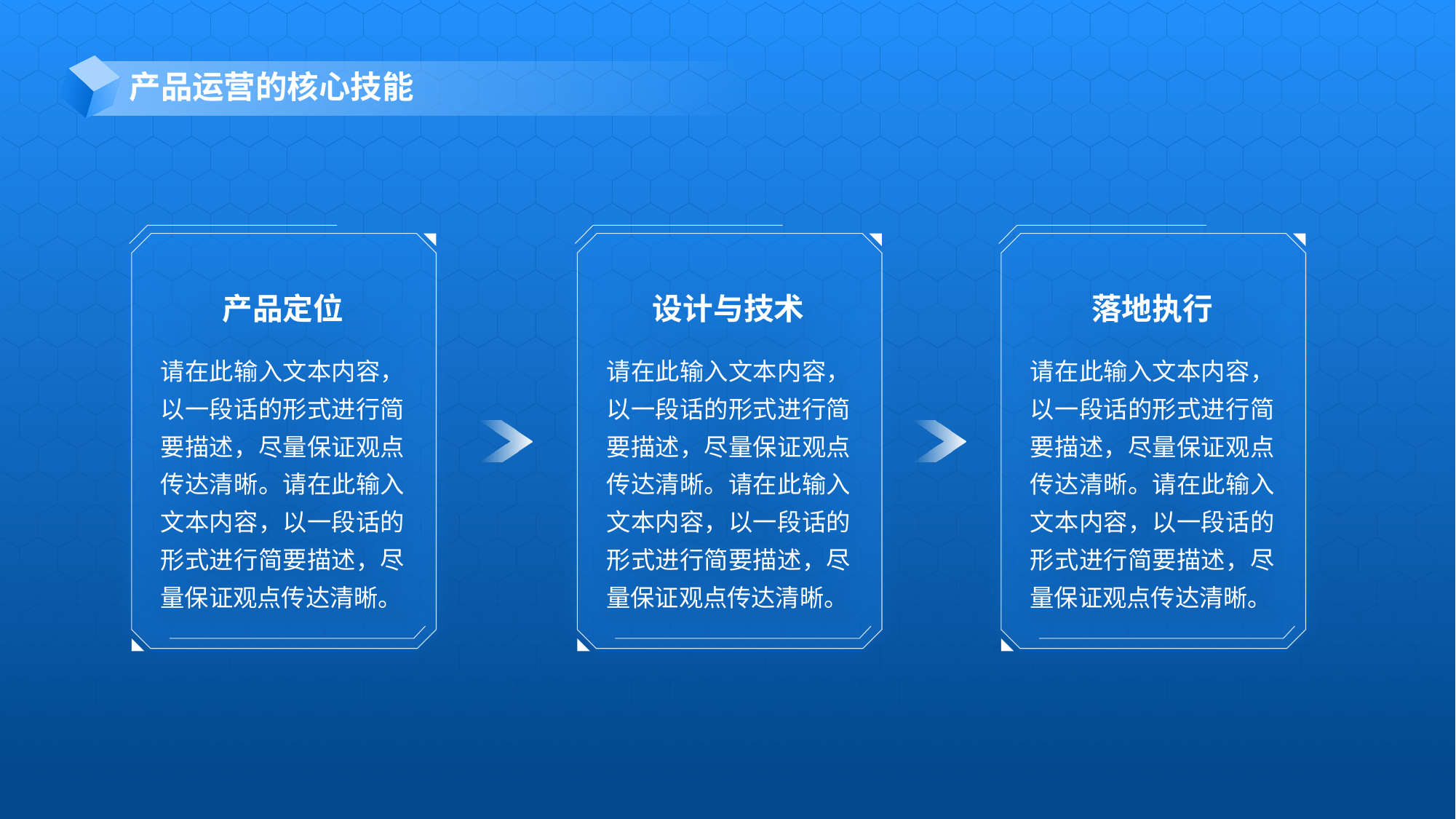

产品运营的核心技能

产品定位
设计与技术
落地执行
请在此输入文本内容，以一段话的形式进行简要描述，尽量保证观点传达清晰。请在此输入文本内容，以一段话的形式进行简要描述，尽量保证观点传达清晰。
请在此输入文本内容，以一段话的形式进行简要描述，尽量保证观点传达清晰。请在此输入文本内容，以一段话的形式进行简要描述，尽量保证观点传达清晰。
请在此输入文本内容，以一段话的形式进行简要描述，尽量保证观点传达清晰。请在此输入文本内容，以一段话的形式进行简要描述，尽量保证观点传达清晰。